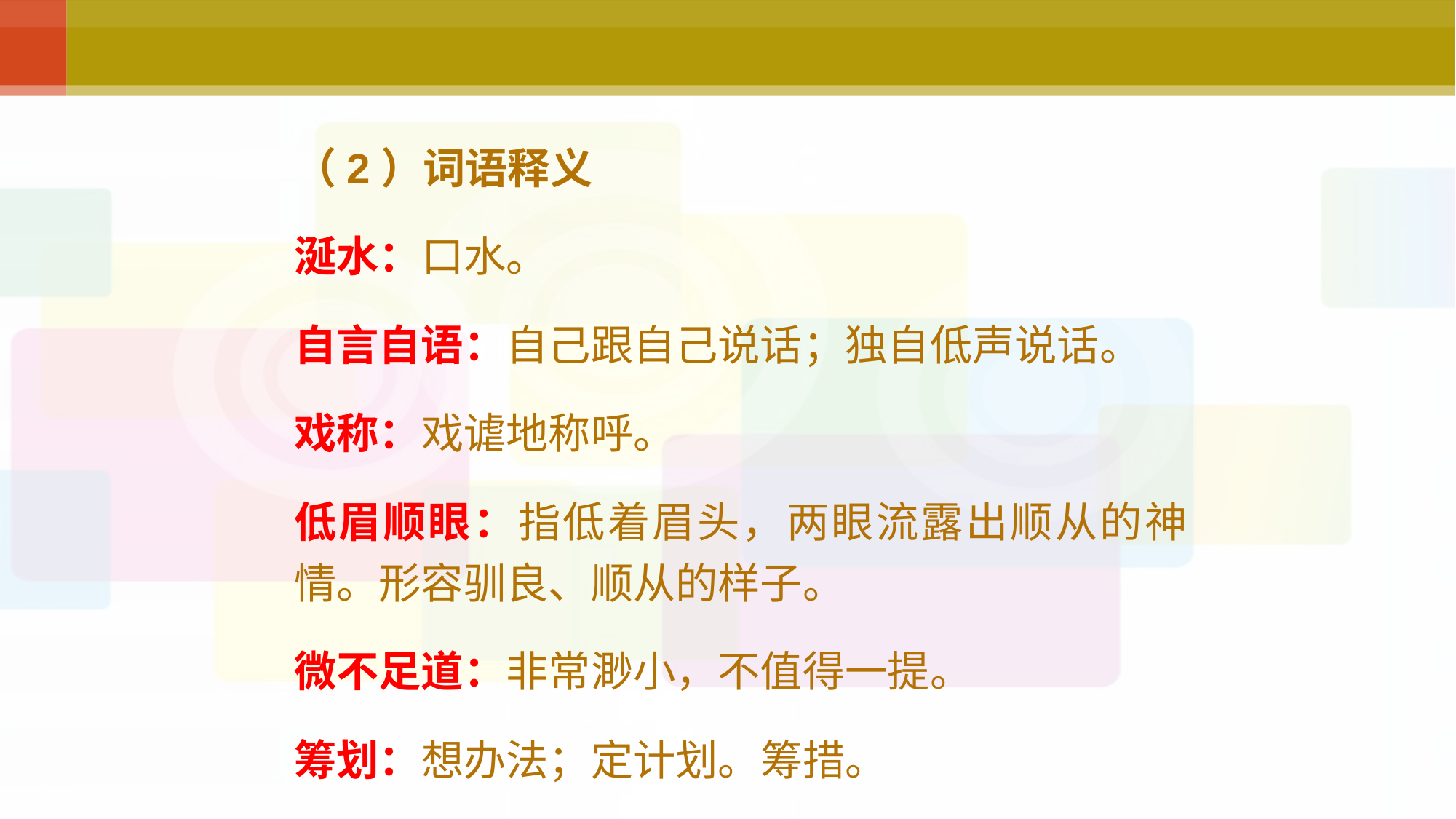

（2）词语释义
涎水：口水。
自言自语：自己跟自己说话；独自低声说话。
戏称：戏谑地称呼。
低眉顺眼：指低着眉头，两眼流露出顺从的神情。形容驯良、顺从的样子。
微不足道：非常渺小，不值得一提。
筹划：想办法；定计划。筹措。